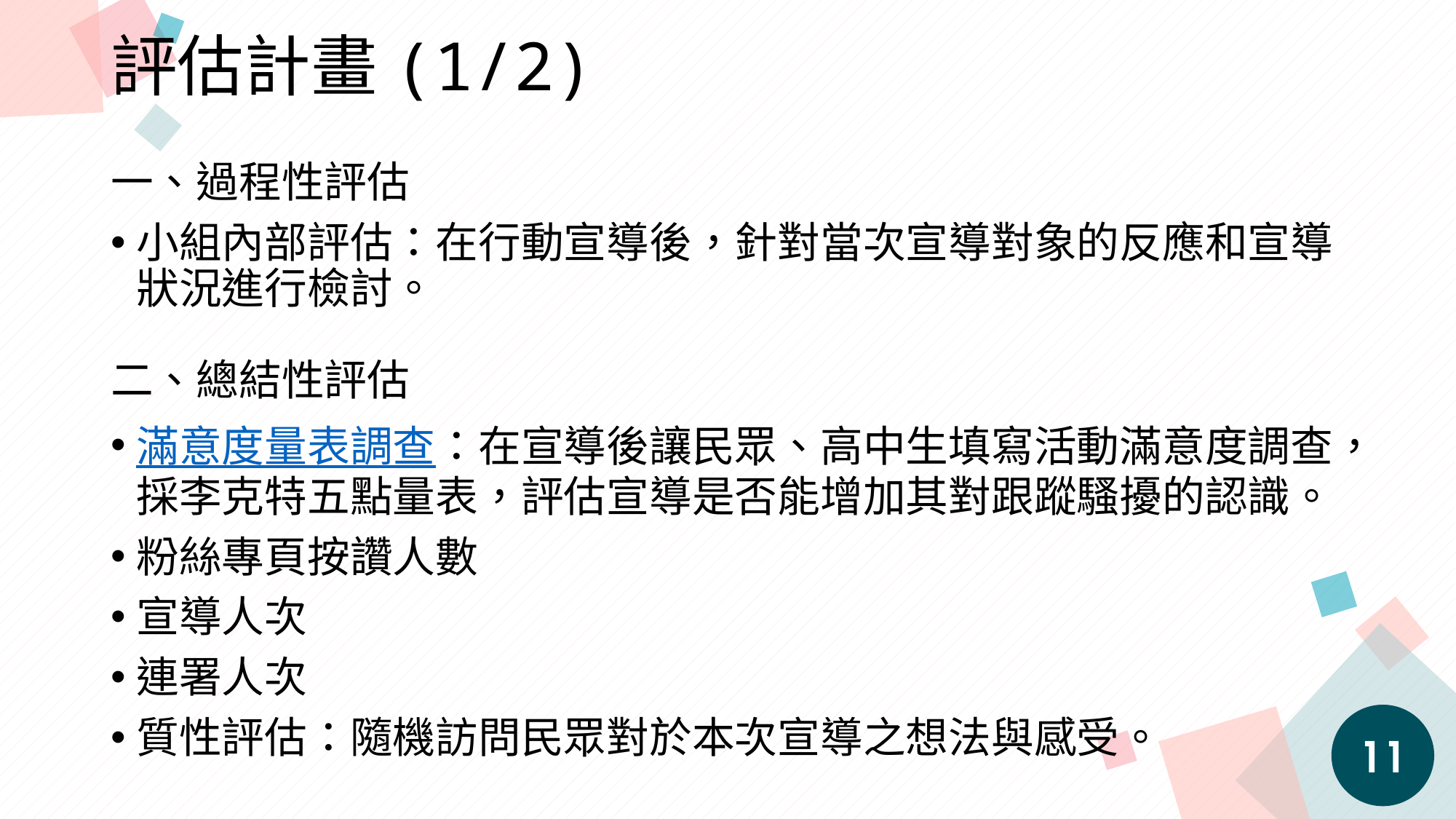

評估計畫(1/2)
一、過程性評估
小組內部評估：在行動宣導後，針對當次宣導對象的反應和宣導狀況進行檢討。

二、總結性評估
滿意度量表調查：在宣導後讓民眾、高中生填寫活動滿意度調查，採李克特五點量表，評估宣導是否能增加其對跟蹤騷擾的認識。
粉絲專頁按讚人數
宣導人次
連署人次
質性評估：隨機訪問民眾對於本次宣導之想法與感受。

11